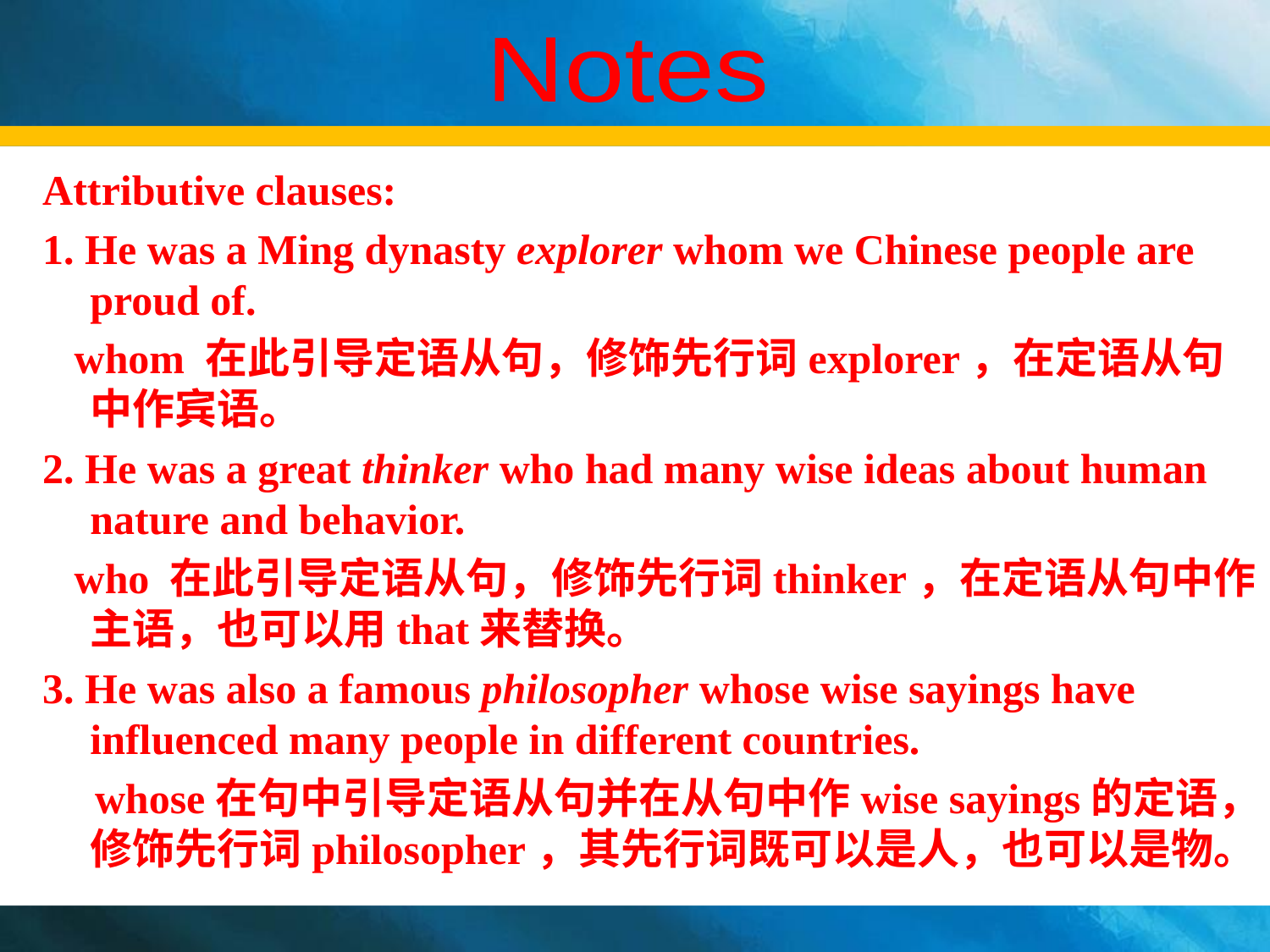

Notes
Attributive clauses:
1. He was a Ming dynasty explorer whom we Chinese people are proud of.
   whom 在此引导定语从句，修饰先行词explorer，在定语从句中作宾语。
2. He was a great thinker who had many wise ideas about human nature and behavior.
   who 在此引导定语从句，修饰先行词thinker，在定语从句中作主语，也可以用that来替换。
3. He was also a famous philosopher whose wise sayings have influenced many people in different countries.
　whose在句中引导定语从句并在从句中作wise sayings的定语，修饰先行词philosopher，其先行词既可以是人，也可以是物。